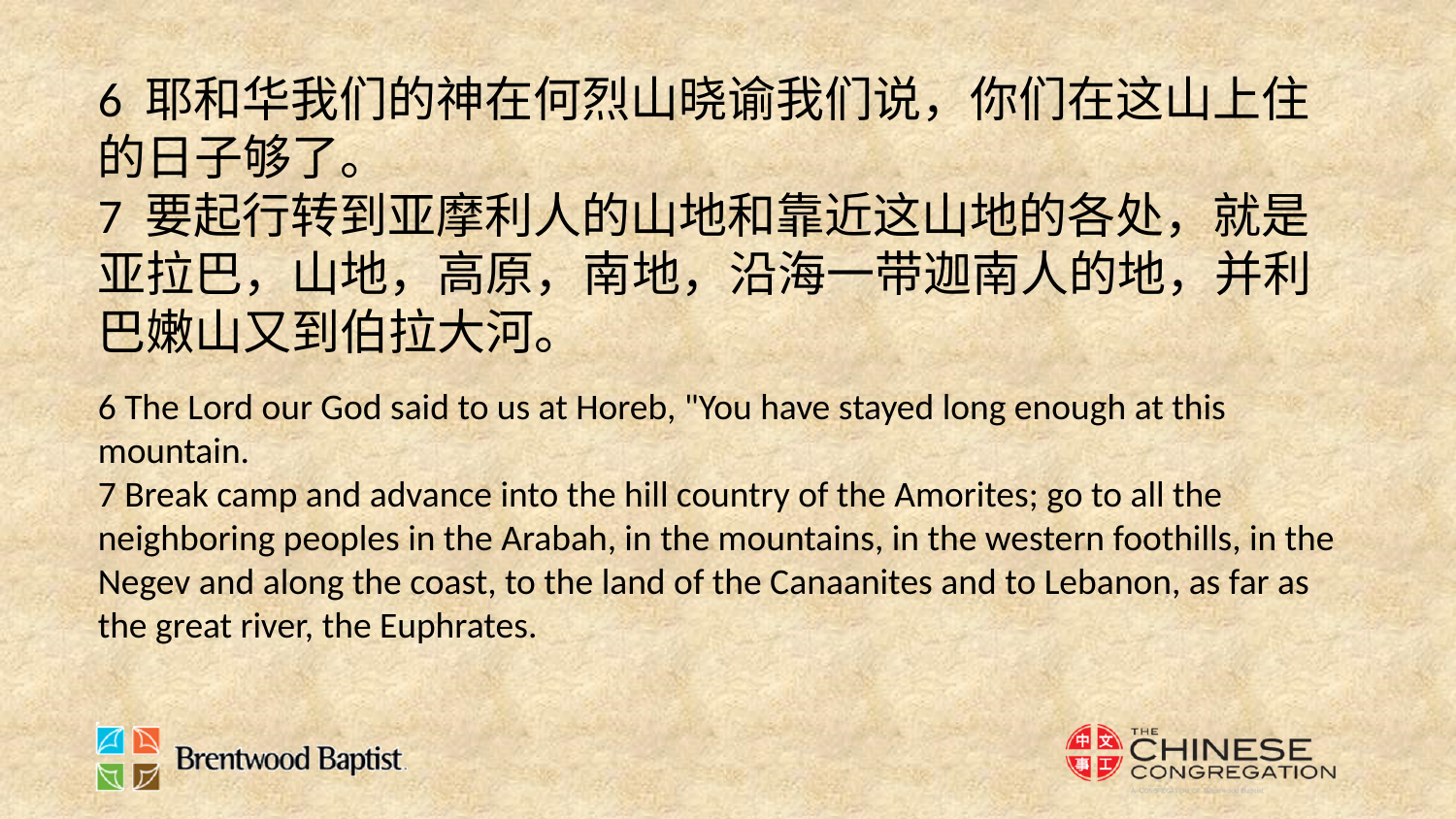

6 耶和华我们的神在何烈山晓谕我们说，你们在这山上住的日子够了。
7 要起行转到亚摩利人的山地和靠近这山地的各处，就是亚拉巴，山地，高原，南地，沿海一带迦南人的地，并利巴嫩山又到伯拉大河。

6 The Lord our God said to us at Horeb, "You have stayed long enough at this mountain.
7 Break camp and advance into the hill country of the Amorites; go to all the neighboring peoples in the Arabah, in the mountains, in the western foothills, in the Negev and along the coast, to the land of the Canaanites and to Lebanon, as far as the great river, the Euphrates.